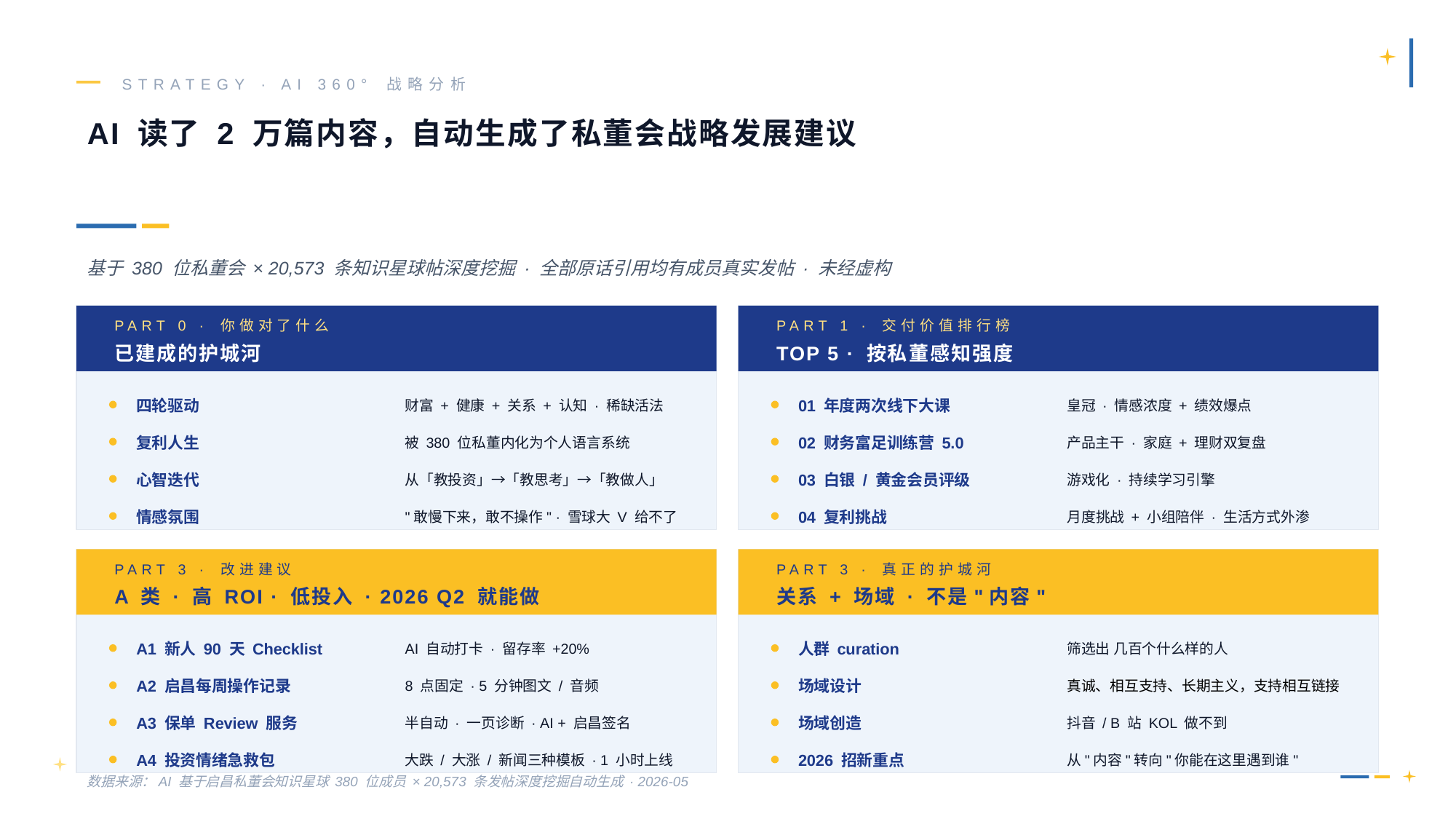

STRATEGY · AI 360° 战略分析

AI 读了 2 万篇内容，自动生成了私董会战略发展建议

基于 380 位私董会 × 20,573 条知识星球帖深度挖掘 · 全部原话引用均有成员真实发帖 · 未经虚构

PART 0 · 你做对了什么
PART 1 · 交付价值排行榜
已建成的护城河
TOP 5 · 按私董感知强度
四轮驱动
财富 + 健康 + 关系 + 认知 · 稀缺活法
01 年度两次线下大课
皇冠 · 情感浓度 + 绩效爆点

复利人生
被 380 位私董内化为个人语言系统
02 财务富足训练营 5.0
产品主干 · 家庭 + 理财双复盘

心智迭代
从「教投资」→「教思考」→「教做人」
03 白银 / 黄金会员评级
游戏化 · 持续学习引擎

情感氛围
"敢慢下来，敢不操作" · 雪球大 V 给不了
04 复利挑战
月度挑战 + 小组陪伴 · 生活方式外渗

PART 3 · 改进建议
PART 3 · 真正的护城河
A 类 · 高 ROI · 低投入 · 2026 Q2 就能做
关系 + 场域 · 不是"内容"
A1 新人 90 天 Checklist
AI 自动打卡 · 留存率 +20%
人群 curation
筛选出 几百个什么样的人

A2 启昌每周操作记录
8 点固定 · 5 分钟图文 / 音频
场域设计
真诚、相互支持、长期主义，支持相互链接

A3 保单 Review 服务
半自动 · 一页诊断 · AI + 启昌签名
场域创造
抖音 / B 站 KOL 做不到

A4 投资情绪急救包
大跌 / 大涨 / 新闻三种模板 · 1 小时上线
2026 招新重点
从"内容"转向"你能在这里遇到谁"

数据来源：AI 基于启昌私董会知识星球 380 位成员 × 20,573 条发帖深度挖掘自动生成 · 2026-05